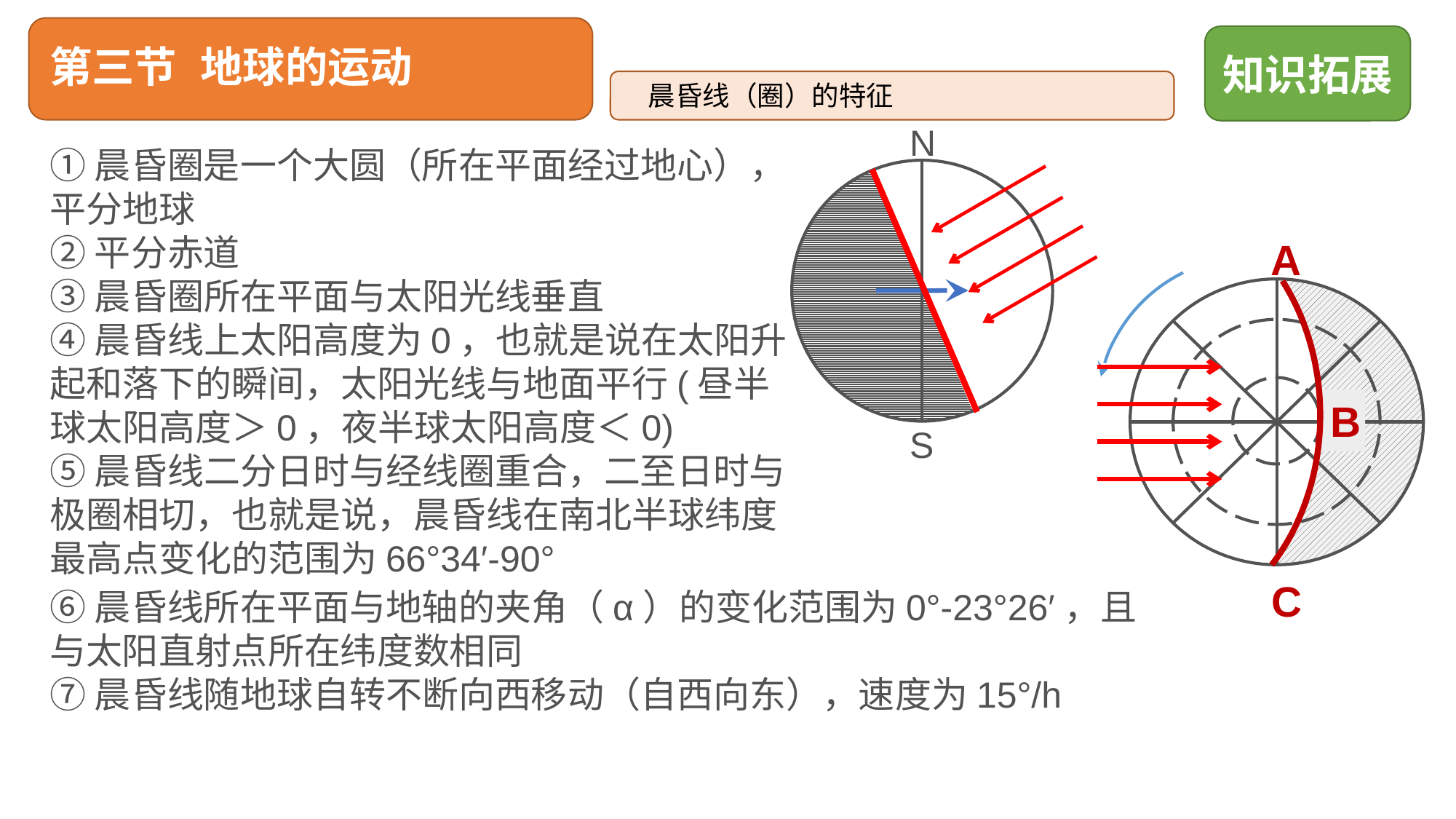

# 第三节  地球的运动
知识拓展
晨昏线（圈）的特征
N

S
①晨昏圈是一个大圆（所在平面经过地心），平分地球
②平分赤道
③晨昏圈所在平面与太阳光线垂直
④晨昏线上太阳高度为0，也就是说在太阳升起和落下的瞬间，太阳光线与地面平行(昼半球太阳高度＞0，夜半球太阳高度＜0)
⑤晨昏线二分日时与经线圈重合，二至日时与极圈相切，也就是说，晨昏线在南北半球纬度最高点变化的范围为66°34′-90°

A

B
C
⑥晨昏线所在平面与地轴的夹角（α）的变化范围为0°-23°26′，且与太阳直射点所在纬度数相同
⑦晨昏线随地球自转不断向西移动（自西向东），速度为15°/h